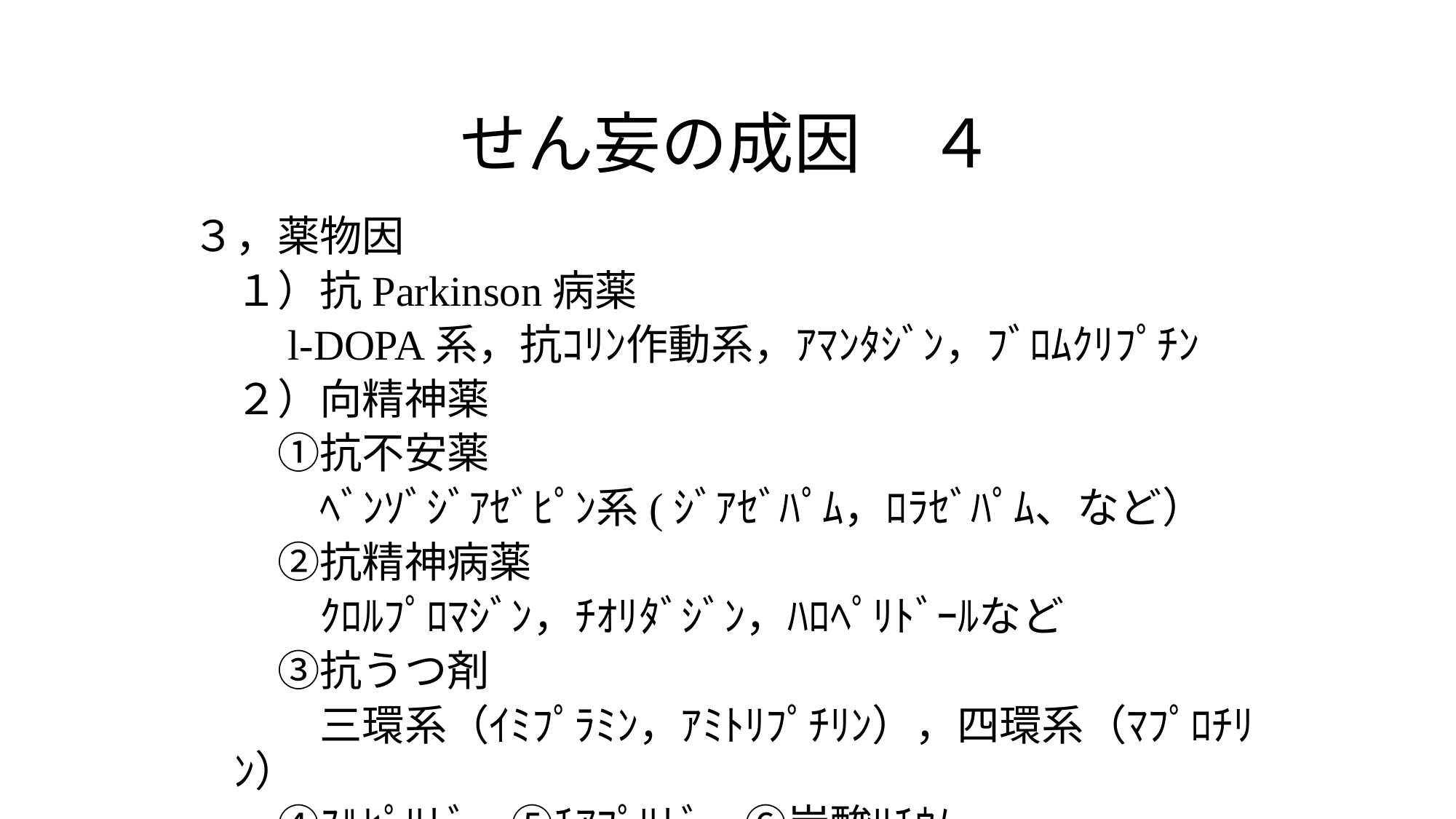

# せん妄の成因　４
３，薬物因
　１）抗Parkinson病薬
　　l-DOPA系，抗ｺﾘﾝ作動系，ｱﾏﾝﾀｼﾞﾝ，ﾌﾞﾛﾑｸﾘﾌﾟﾁﾝ
　２）向精神薬
　　①抗不安薬
　　　ﾍﾞﾝｿﾞｼﾞｱｾﾞﾋﾟﾝ系(ｼﾞｱｾﾞﾊﾟﾑ，ﾛﾗｾﾞﾊﾟﾑ、など）
　　②抗精神病薬
　　　ｸﾛﾙﾌﾟﾛﾏｼﾞﾝ，ﾁｵﾘﾀﾞｼﾞﾝ，ﾊﾛﾍﾟﾘﾄﾞｰﾙなど
　　③抗うつ剤
　　　三環系（ｲﾐﾌﾟﾗﾐﾝ，ｱﾐﾄﾘﾌﾟﾁﾘﾝ），四環系（ﾏﾌﾟﾛﾁﾘﾝ）
　　④ｽﾙﾋﾟﾘﾄﾞ　⑤ﾁｱﾌﾟﾘﾄﾞ　⑥炭酸ﾘﾁｳﾑ